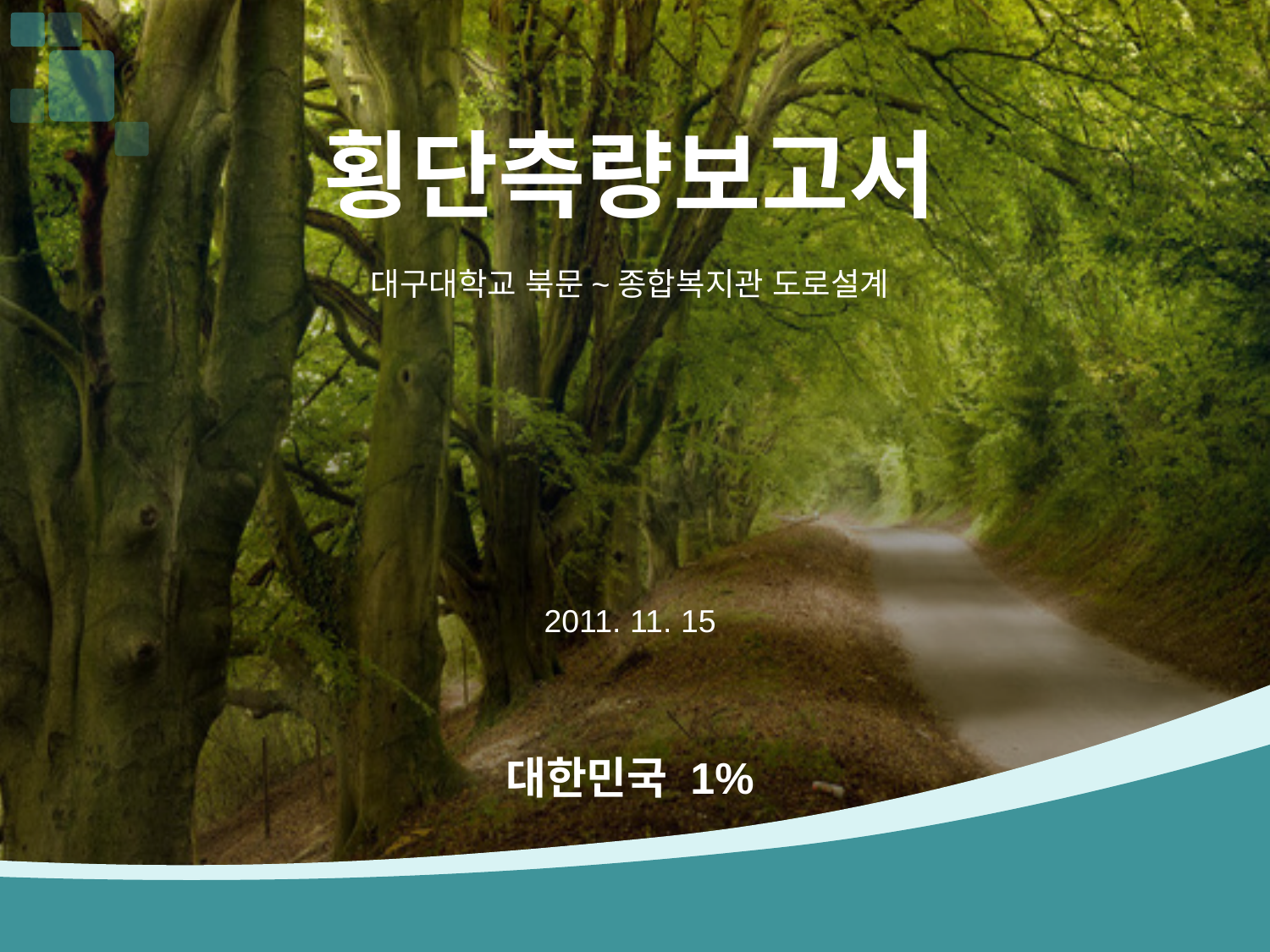

횡단측량보고서

대구대학교 북문~종합복지관 도로설계
2011. 11. 15
대한민국 1%